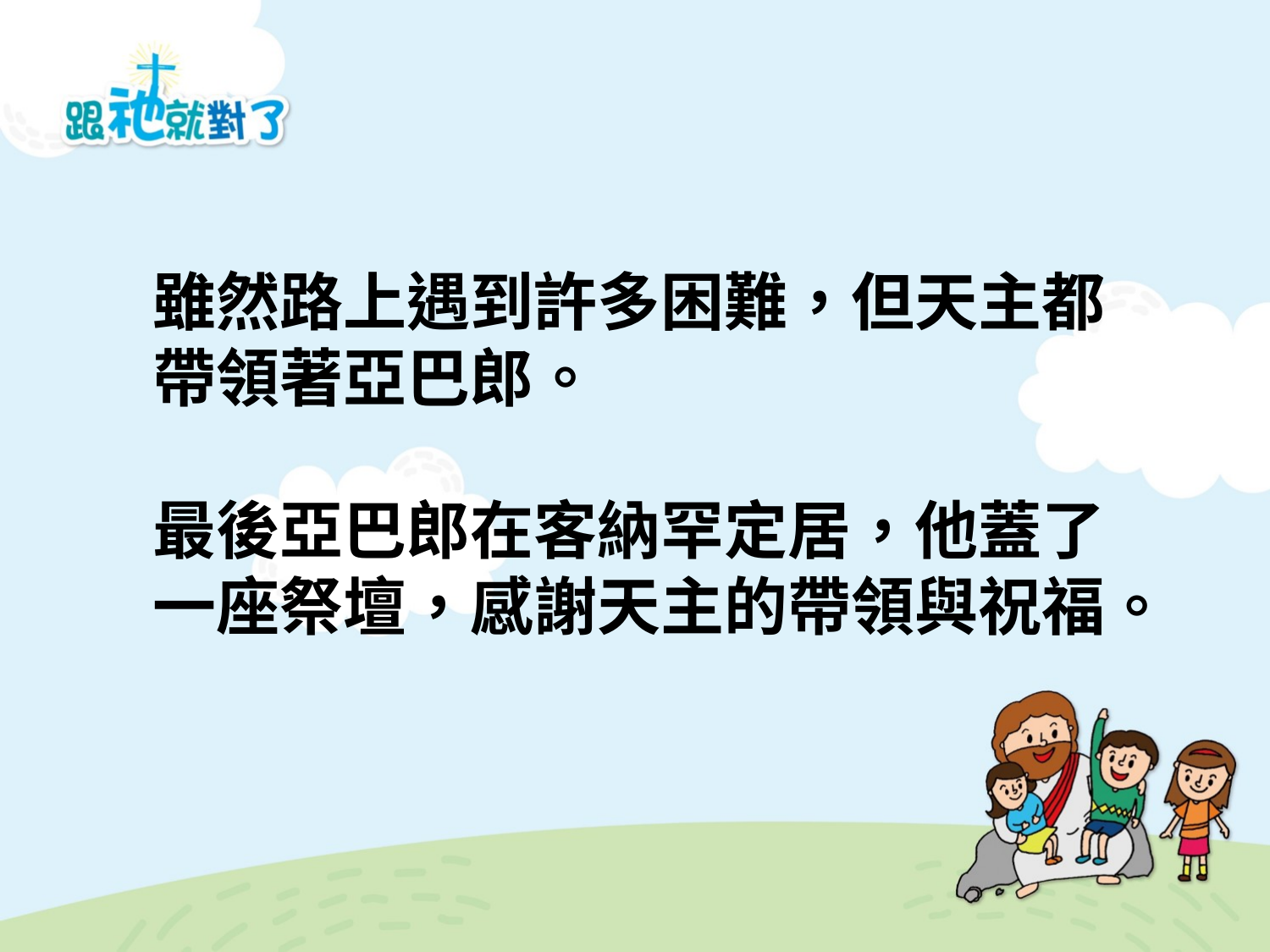

雖然路上遇到許多困難，但天主都帶領著亞巴郎。

最後亞巴郎在客納罕定居，他蓋了一座祭壇，感謝天主的帶領與祝福。